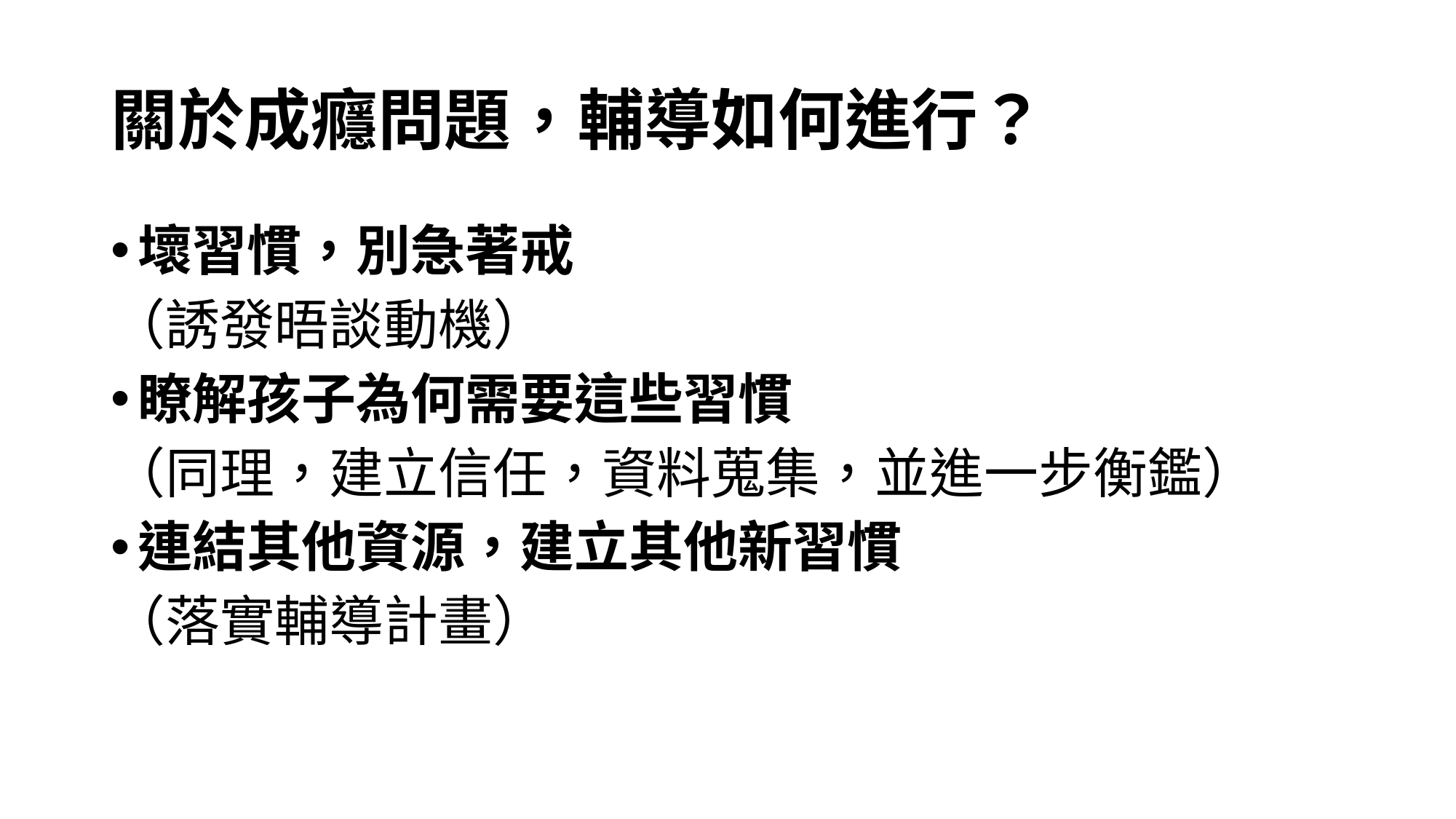

# 關於成癮問題，輔導如何進行？
壞習慣，別急著戒
（誘發晤談動機）
瞭解孩子為何需要這些習慣
（同理，建立信任，資料蒐集，並進一步衡鑑）
連結其他資源，建立其他新習慣
（落實輔導計畫）